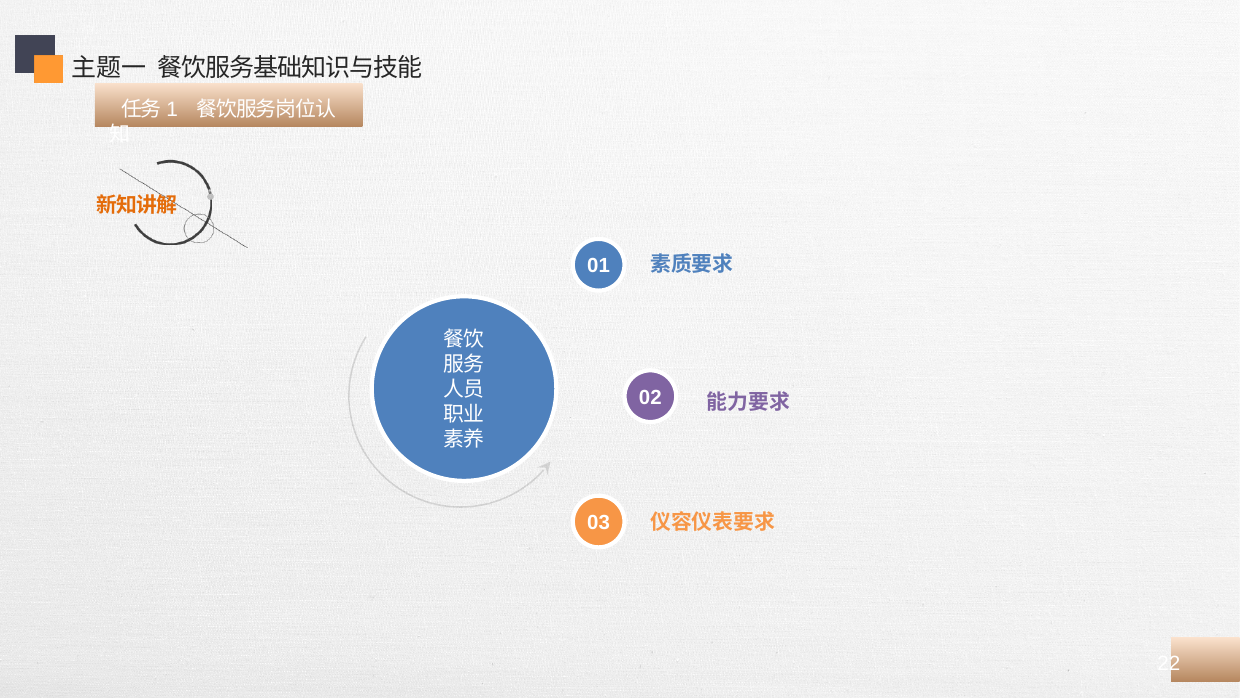

主题一  餐饮服务基础知识与技能

 任务1   餐饮服务岗位认知

01
素质要求

餐饮
服务
人员
职业
素养
02
能力要求
03
仪容仪表要求